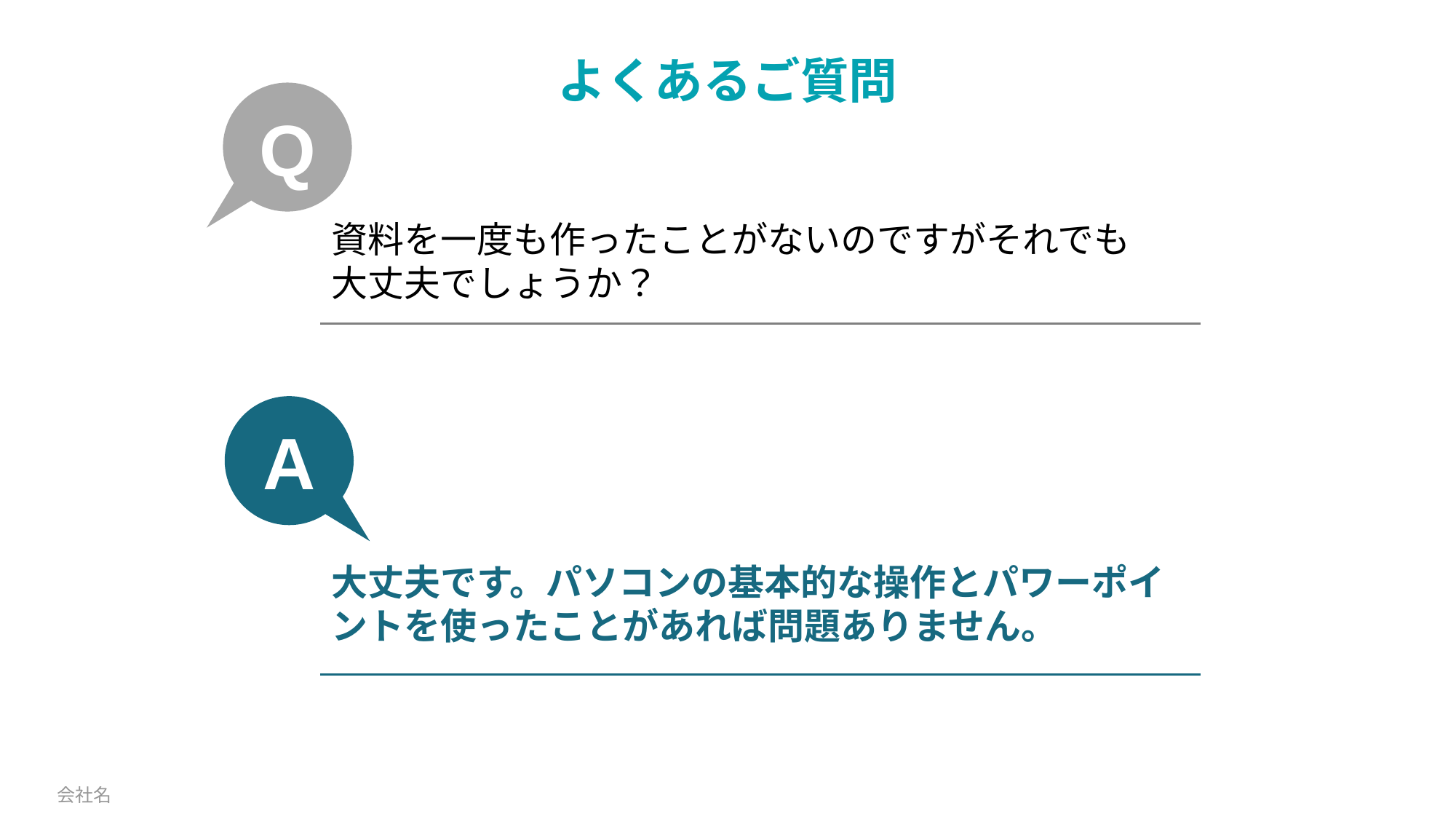

# よくあるご質問
Q
資料を一度も作ったことがないのですがそれでも
大丈夫でしょうか？
A
大丈夫です。パソコンの基本的な操作とパワーポイントを使ったことがあれば問題ありません。
会社名